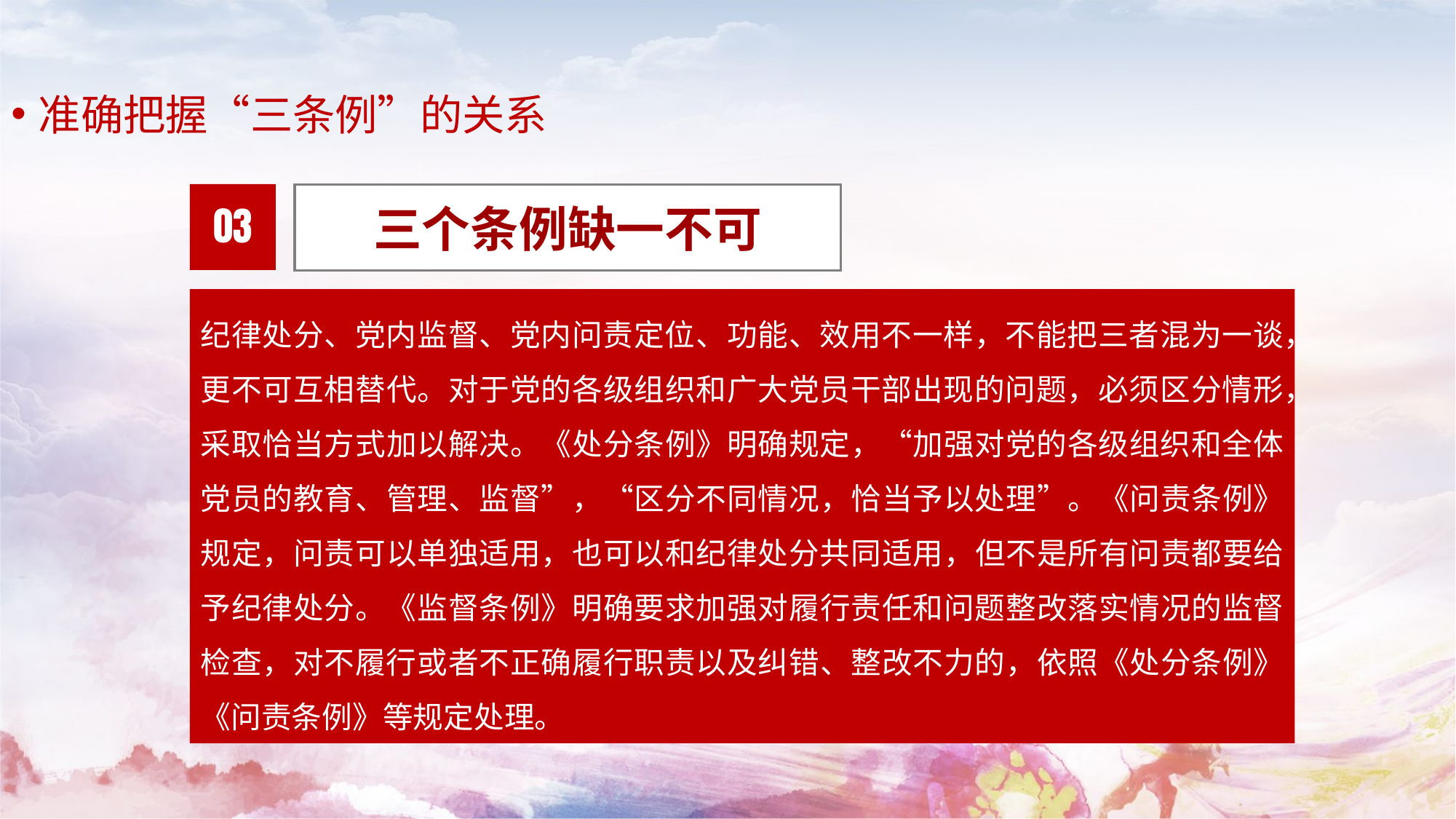

准确把握“三条例”的关系

03
三个条例缺一不可
纪律处分、党内监督、党内问责定位、功能、效用不一样，不能把三者混为一谈，更不可互相替代。对于党的各级组织和广大党员干部出现的问题，必须区分情形，采取恰当方式加以解决。《处分条例》明确规定，“加强对党的各级组织和全体党员的教育、管理、监督”，“区分不同情况，恰当予以处理”。《问责条例》规定，问责可以单独适用，也可以和纪律处分共同适用，但不是所有问责都要给予纪律处分。《监督条例》明确要求加强对履行责任和问题整改落实情况的监督检查，对不履行或者不正确履行职责以及纠错、整改不力的，依照《处分条例》《问责条例》等规定处理。